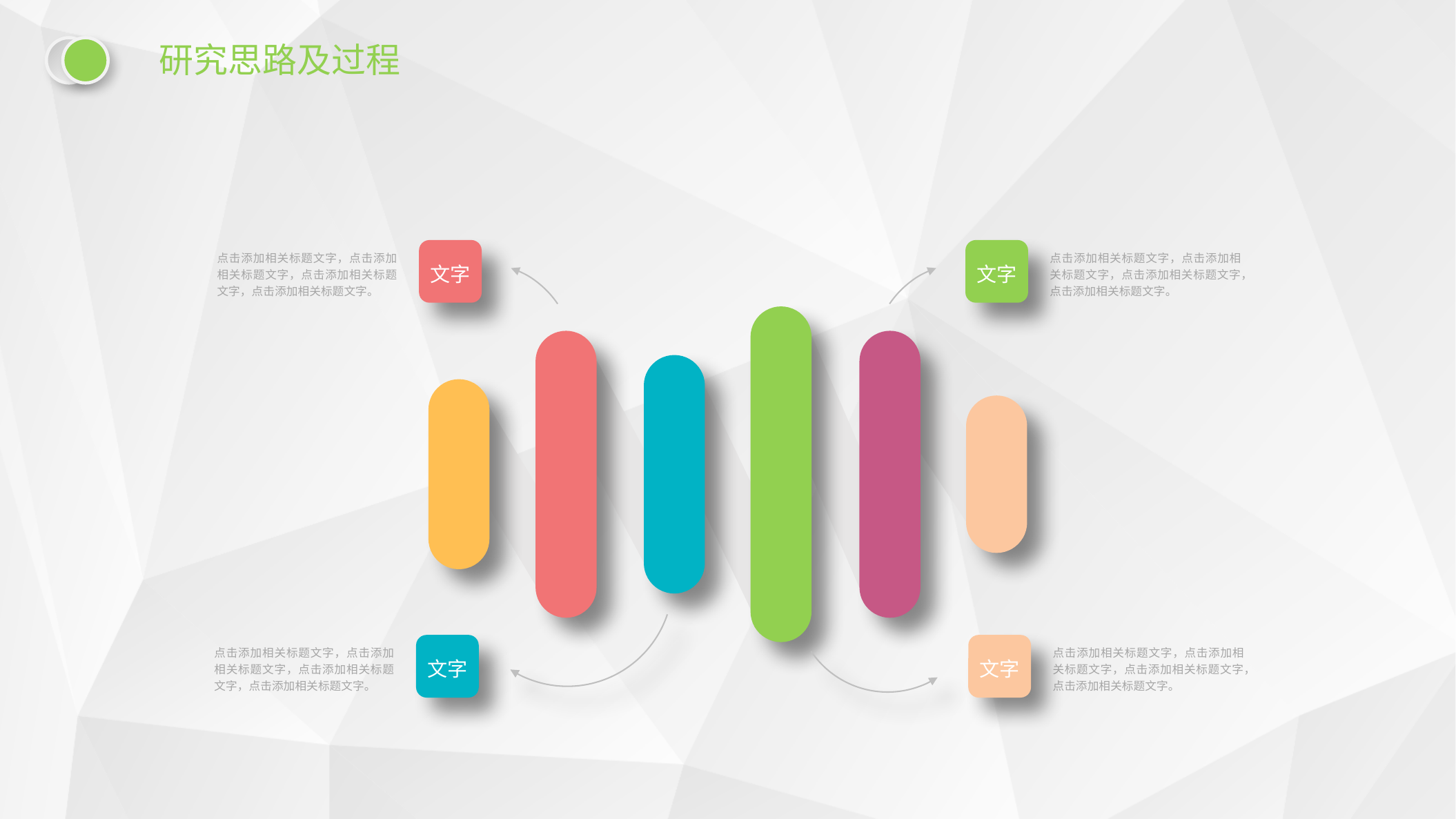

研究思路及过程
文字
文字
点击添加相关标题文字，点击添加相关标题文字，点击添加相关标题文字，点击添加相关标题文字。
点击添加相关标题文字，点击添加相关标题文字，点击添加相关标题文字，点击添加相关标题文字。

文字
文字
点击添加相关标题文字，点击添加相关标题文字，点击添加相关标题文字，点击添加相关标题文字。
点击添加相关标题文字，点击添加相关标题文字，点击添加相关标题文字，点击添加相关标题文字。